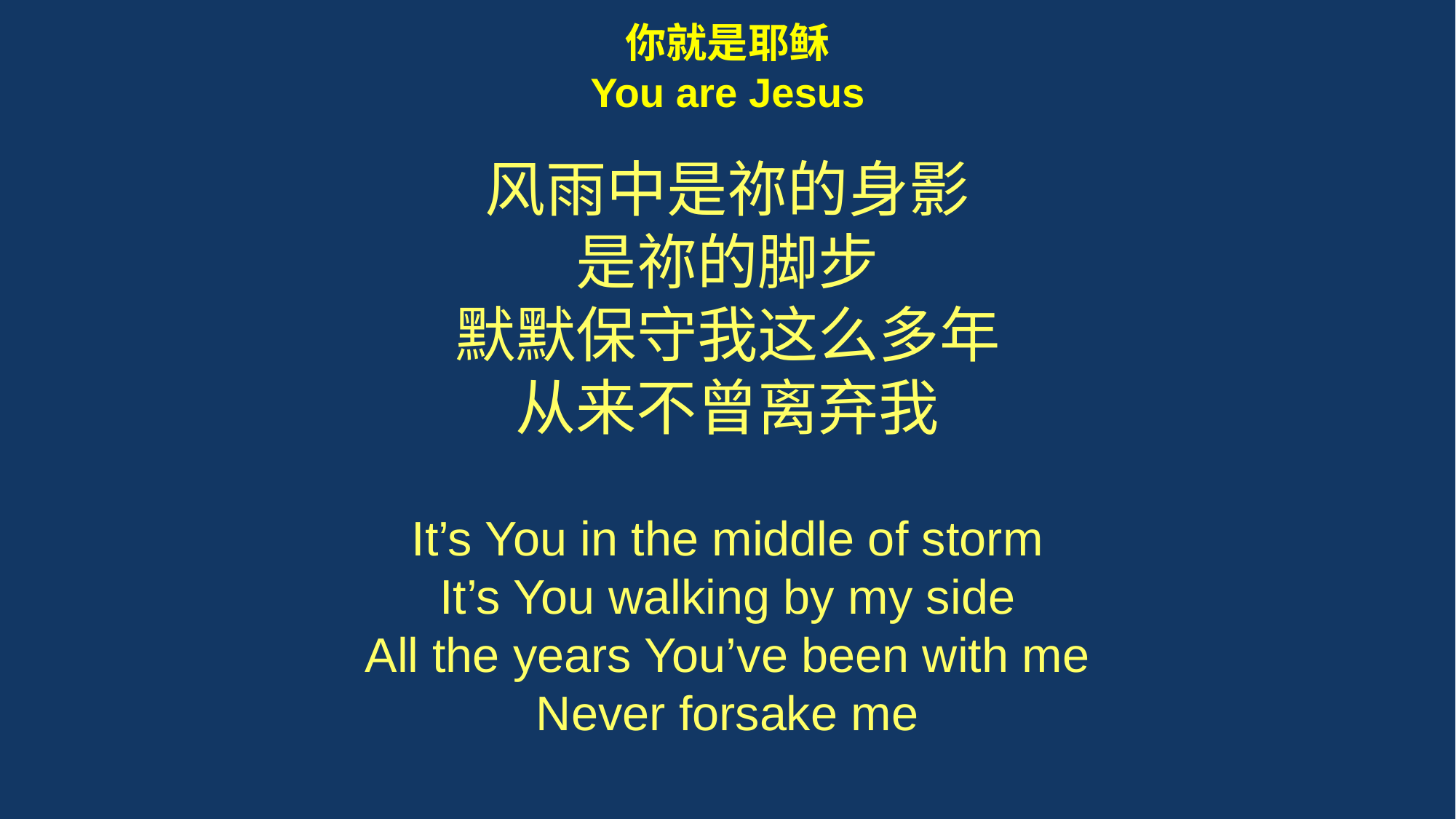

你就是耶稣
You are Jesus
风雨中是祢的身影
是祢的脚步
默默保守我这么多年
从来不曾离弃我

It’s You in the middle of storm
It’s You walking by my side
All the years You’ve been with me
Never forsake me